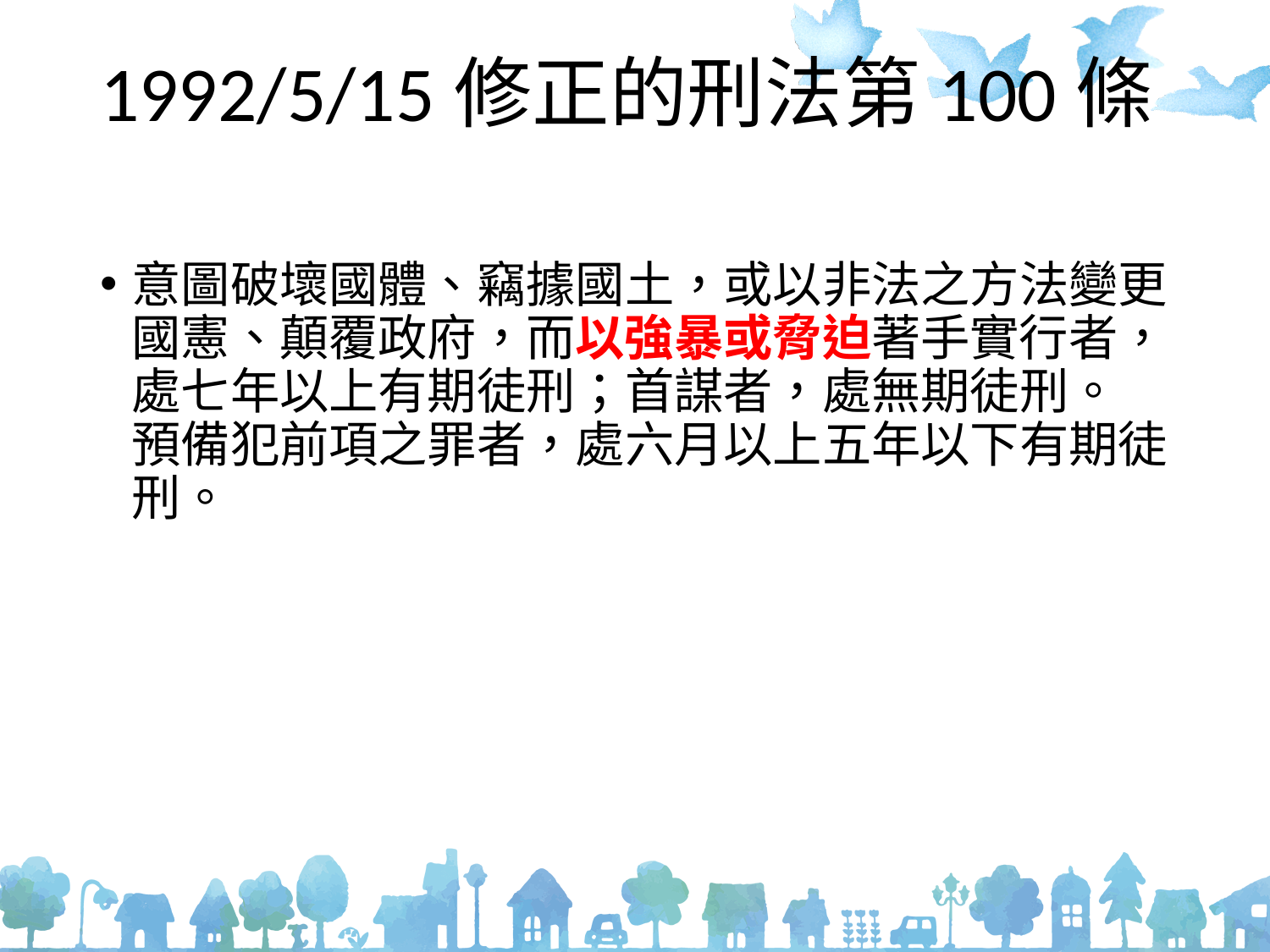

# 1992/5/15修正的刑法第100條
意圖破壞國體、竊據國土，或以非法之方法變更國憲、顛覆政府，而以強暴或脅迫著手實行者，處七年以上有期徒刑；首謀者，處無期徒刑。
預備犯前項之罪者，處六月以上五年以下有期徒刑。